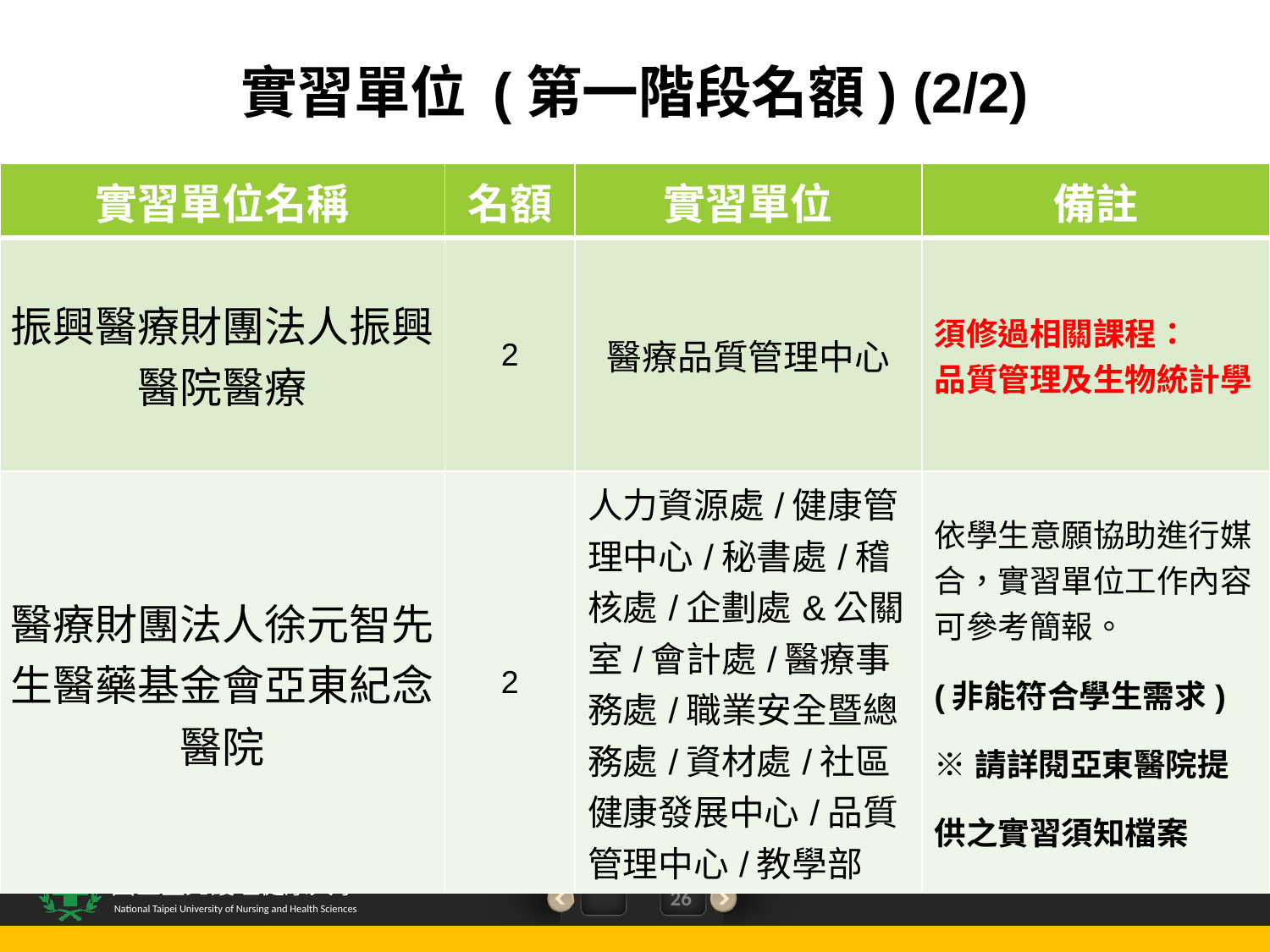

# 實習單位 (第一階段名額) (2/2)
| 實習單位名稱 | 名額 | 實習單位 | 備註 |
| --- | --- | --- | --- |
| 振興醫療財團法人振興醫院醫療 | 2 | 醫療品質管理中心 | 須修過相關課程： 品質管理及生物統計學 |
| 醫療財團法人徐元智先生醫藥基金會亞東紀念醫院 | 2 | 人力資源處/健康管理中心/秘書處/稽核處/企劃處&公關室/會計處/醫療事務處/職業安全暨總務處/資材處/社區健康發展中心/品質管理中心/教學部 | 依學生意願協助進行媒合，實習單位工作內容可參考簡報。 (非能符合學生需求) ※請詳閱亞東醫院提供之實習須知檔案 |